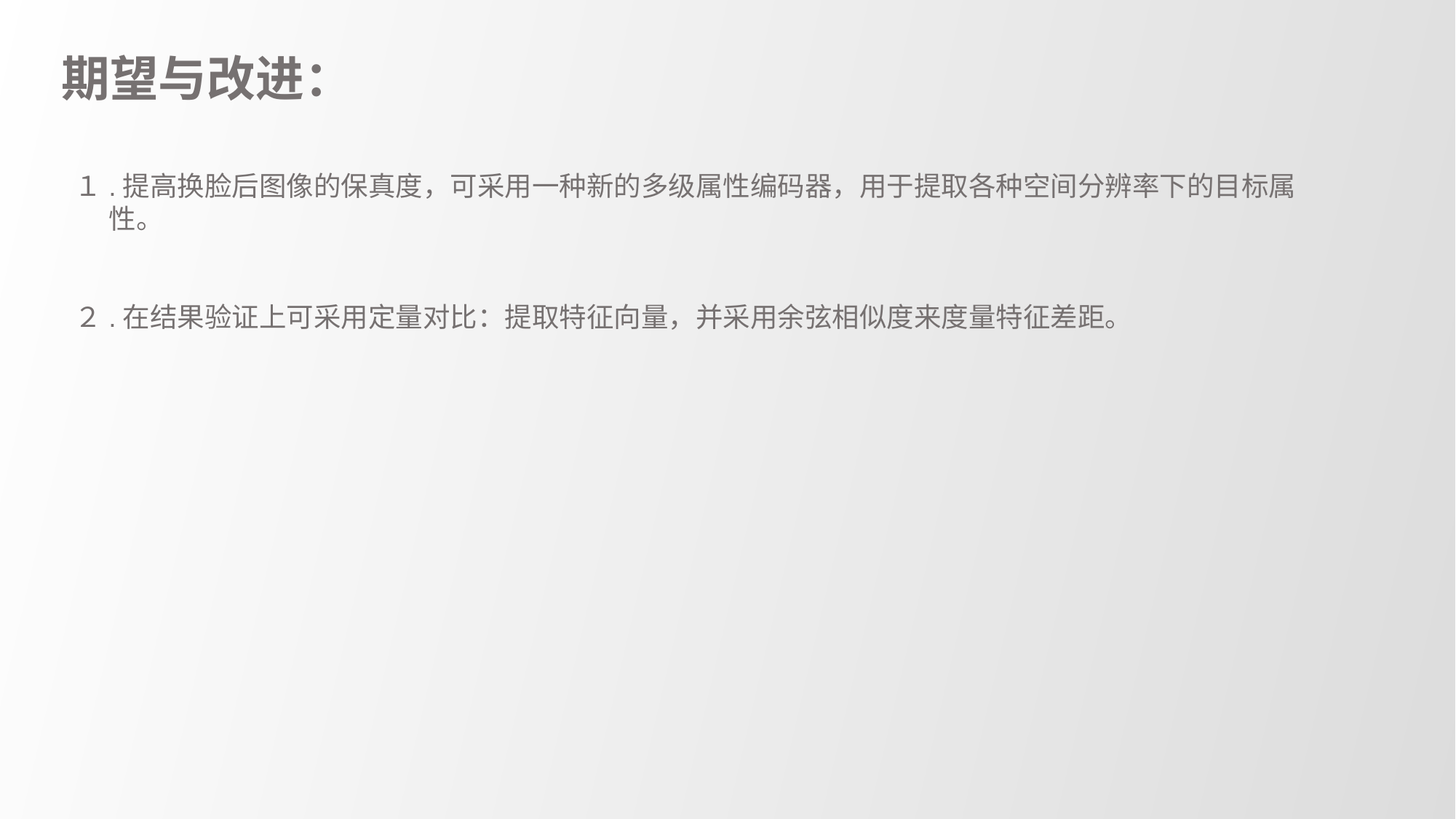

期望与改进：
１.提高换脸后图像的保真度，可采用一种新的多级属性编码器，用于提取各种空间分辨率下的目标属性。

２.在结果验证上可采用定量对比：提取特征向量，并采用余弦相似度来度量特征差距。